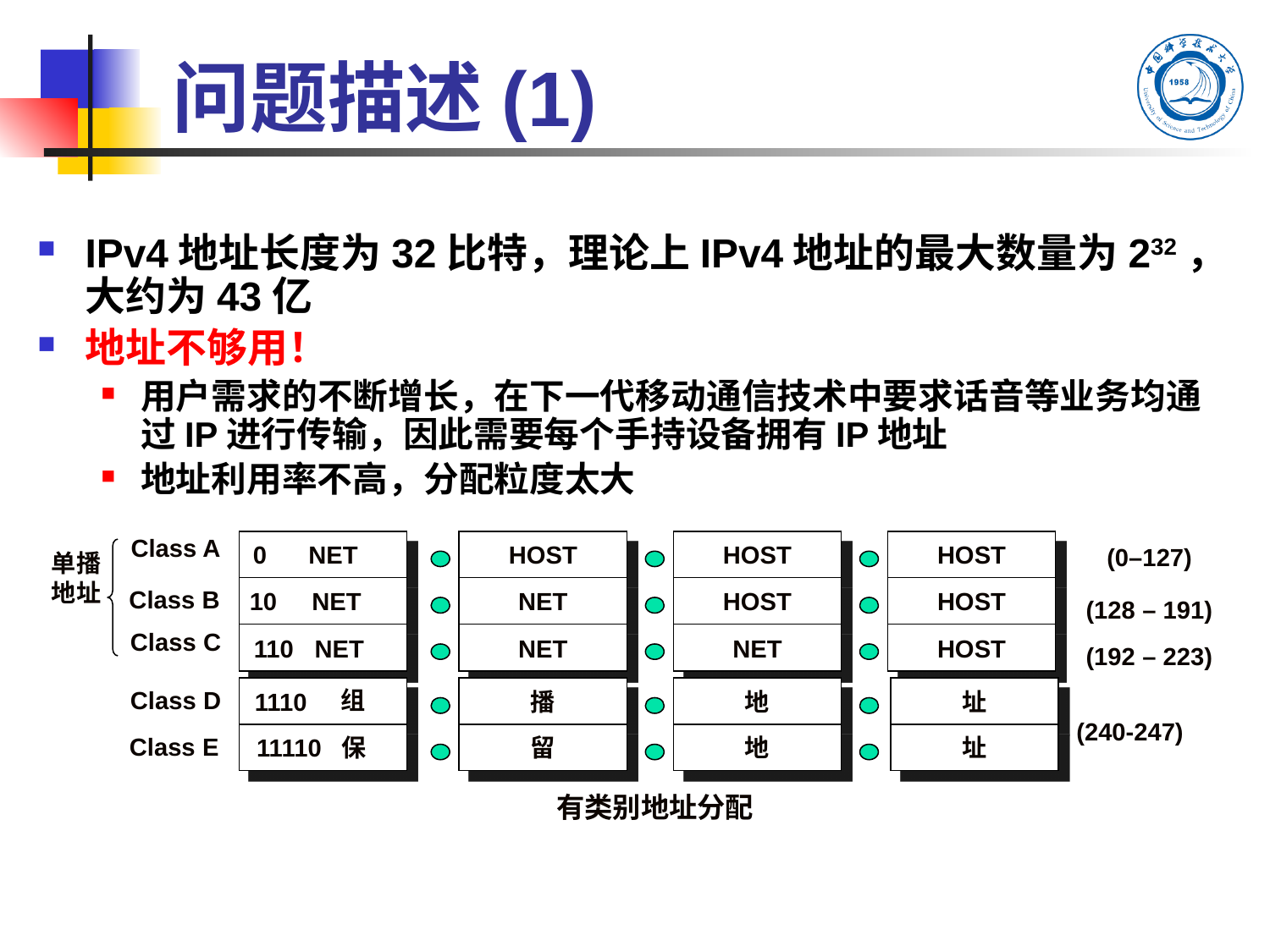

# 问题描述(1)
IPv4地址长度为32比特，理论上IPv4地址的最大数量为232，大约为43亿
地址不够用！
用户需求的不断增长，在下一代移动通信技术中要求话音等业务均通过IP进行传输，因此需要每个手持设备拥有IP地址
地址利用率不高，分配粒度太大

IP地址中网络号或主机号为全0或全1的一般用做特殊处理，不用来标识网络或主机
Class A
0      NET
HOST
HOST
HOST

10     NET
NET
HOST
HOST

110   NET
NET
NET
HOST

1110
播
地
址
组

11110  保
留
地
址

(0–127)

单播地址
Class B
 (128 – 191)
Class C
 (192 – 223)
Class D
(240-247)
Class E
有类别地址分配